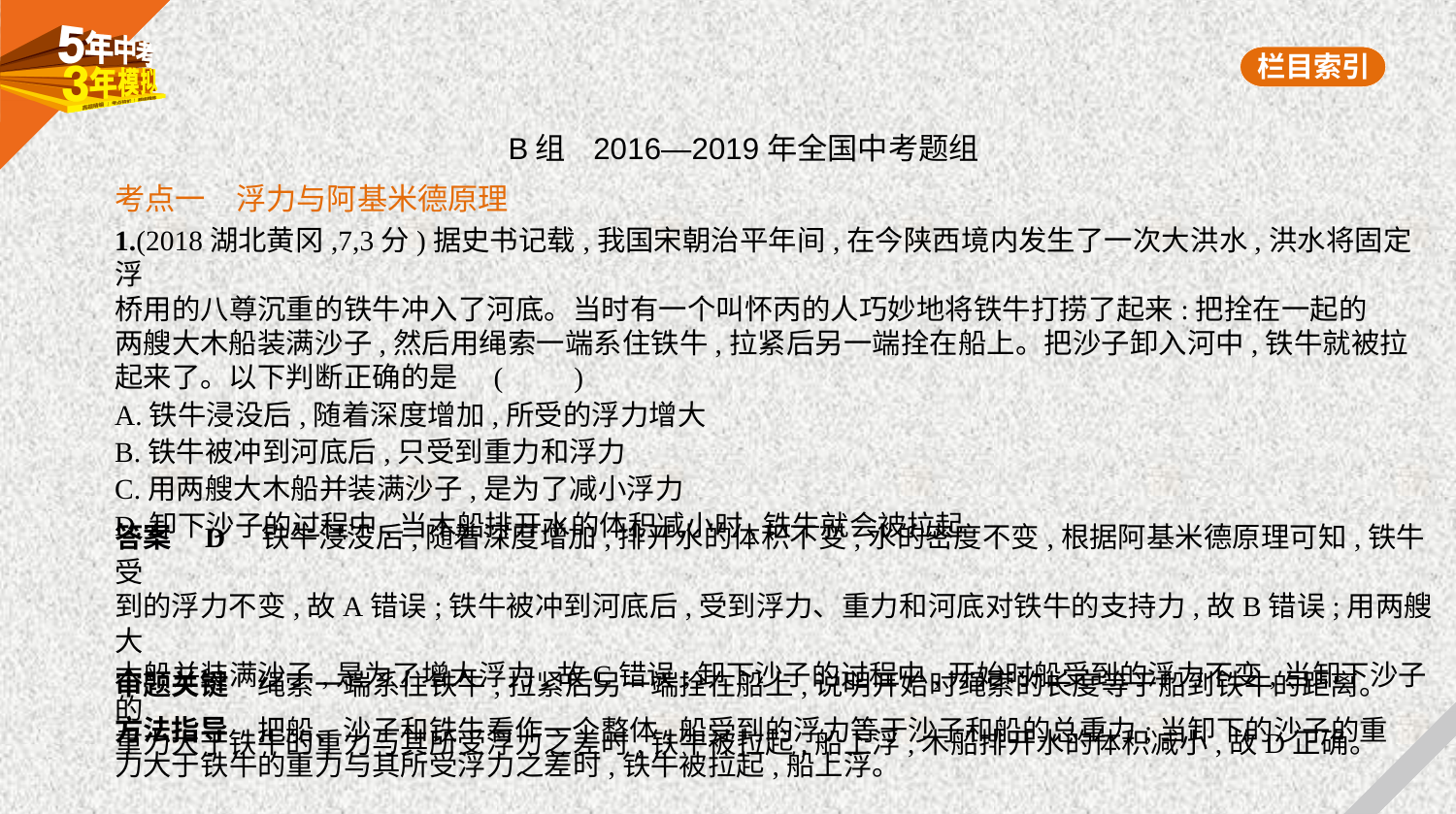

B组   2016—2019年全国中考题组
考点一　浮力与阿基米德原理
1.(2018湖北黄冈,7,3分)据史书记载,我国宋朝治平年间,在今陕西境内发生了一次大洪水,洪水将固定浮
桥用的八尊沉重的铁牛冲入了河底。当时有一个叫怀丙的人巧妙地将铁牛打捞了起来:把拴在一起的
两艘大木船装满沙子,然后用绳索一端系住铁牛,拉紧后另一端拴在船上。把沙子卸入河中,铁牛就被拉
起来了。以下判断正确的是 (　　)
A.铁牛浸没后,随着深度增加,所受的浮力增大
B.铁牛被冲到河底后,只受到重力和浮力
C.用两艘大木船并装满沙子,是为了减小浮力
D.卸下沙子的过程中,当木船排开水的体积减小时,铁牛就会被拉起
答案    D    铁牛浸没后,随着深度增加,排开水的体积不变,水的密度不变,根据阿基米德原理可知,铁牛受
到的浮力不变,故A错误;铁牛被冲到河底后,受到浮力、重力和河底对铁牛的支持力,故B错误;用两艘大
木船并装满沙子,是为了增大浮力,故C错误;卸下沙子的过程中,开始时船受到的浮力不变,当卸下沙子的
重力大于铁牛的重力与其所受浮力之差时,铁牛被拉起,船上浮,木船排开水的体积减小,故D正确。
审题关键　绳索一端系住铁牛,拉紧后另一端拴在船上,说明开始时绳索的长度等于船到铁牛的距离。
方法指导　把船、沙子和铁牛看作一个整体,船受到的浮力等于沙子和船的总重力;当卸下的沙子的重
力大于铁牛的重力与其所受浮力之差时,铁牛被拉起,船上浮。